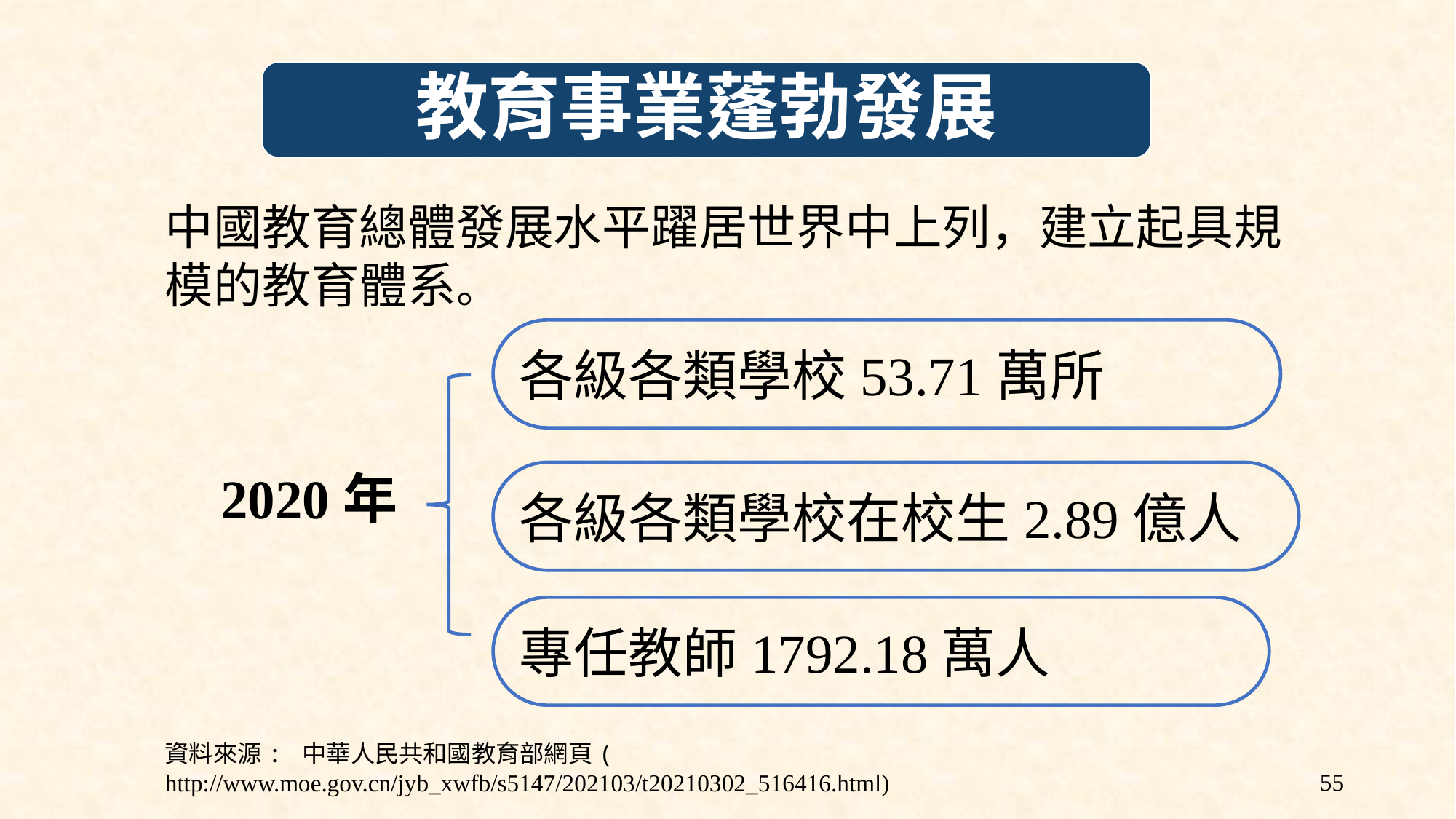

教育事業蓬勃發展
中國教育總體發展水平躍居世界中上列，建立起具規模的教育體系。
各級各類學校53.71萬所

2020年
各級各類學校在校生2.89億人
專任教師1792.18萬人
資料來源: 中華人民共和國教育部網頁( http://www.moe.gov.cn/jyb_xwfb/s5147/202103/t20210302_516416.html)
55